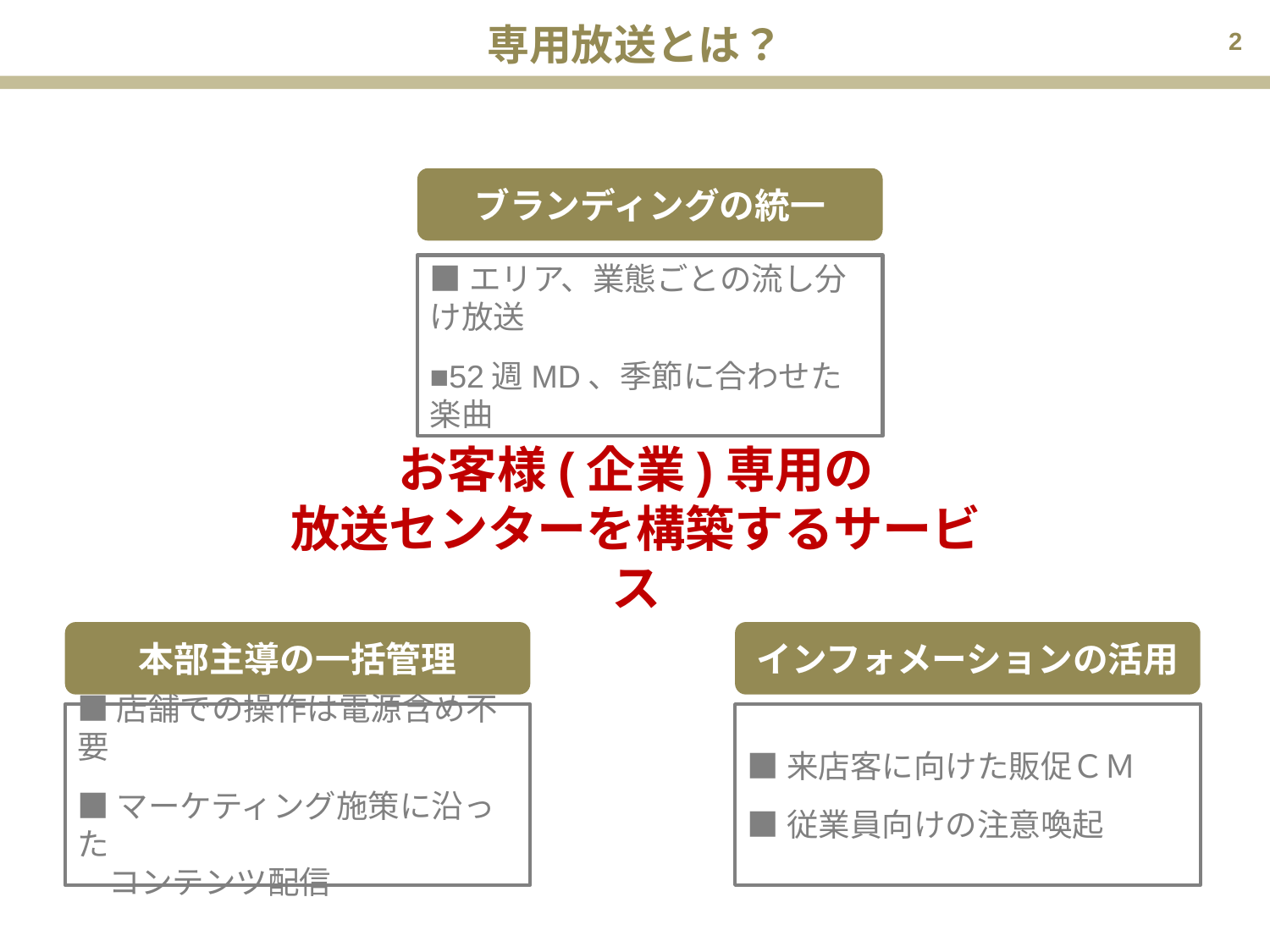

# 専用放送とは？
2
ブランディングの統一
■エリア、業態ごとの流し分け放送
■52週MD、季節に合わせた楽曲
お客様(企業)専用の
放送センターを構築するサービス
本部主導の一括管理
インフォメーションの活用
■来店客に向けた販促ＣＭ
■従業員向けの注意喚起
■店舗での操作は電源含め不要
■マーケティング施策に沿った
　コンテンツ配信